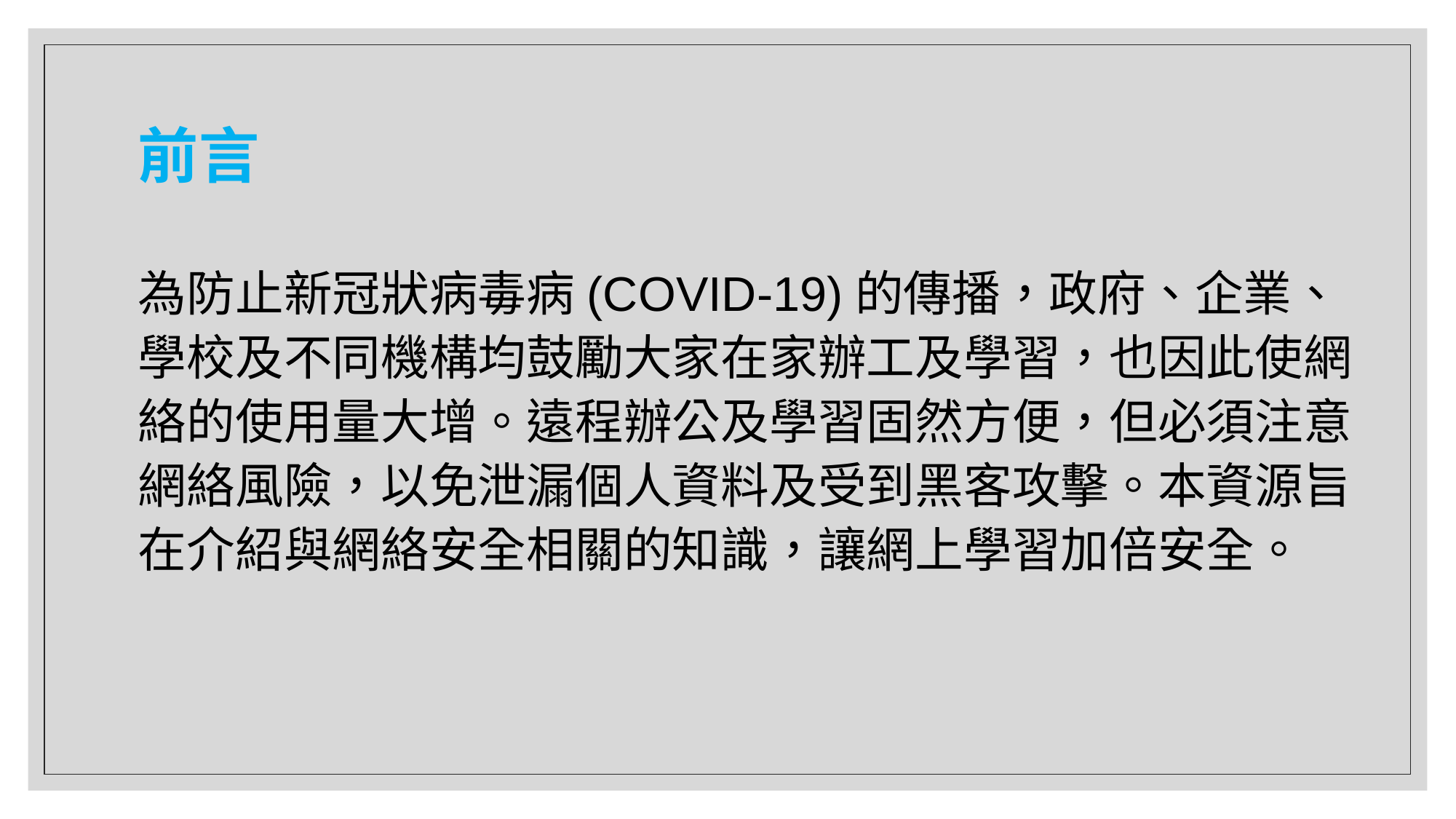

# 前言
為防止新冠狀病毒病(COVID-19)的傳播，政府、企業、學校及不同機構均鼓勵大家在家辦工及學習，也因此使網絡的使用量大增。遠程辦公及學習固然方便，但必須注意網絡風險，以免泄漏個人資料及受到黑客攻擊。本資源旨在介紹與網絡安全相關的知識，讓網上學習加倍安全。